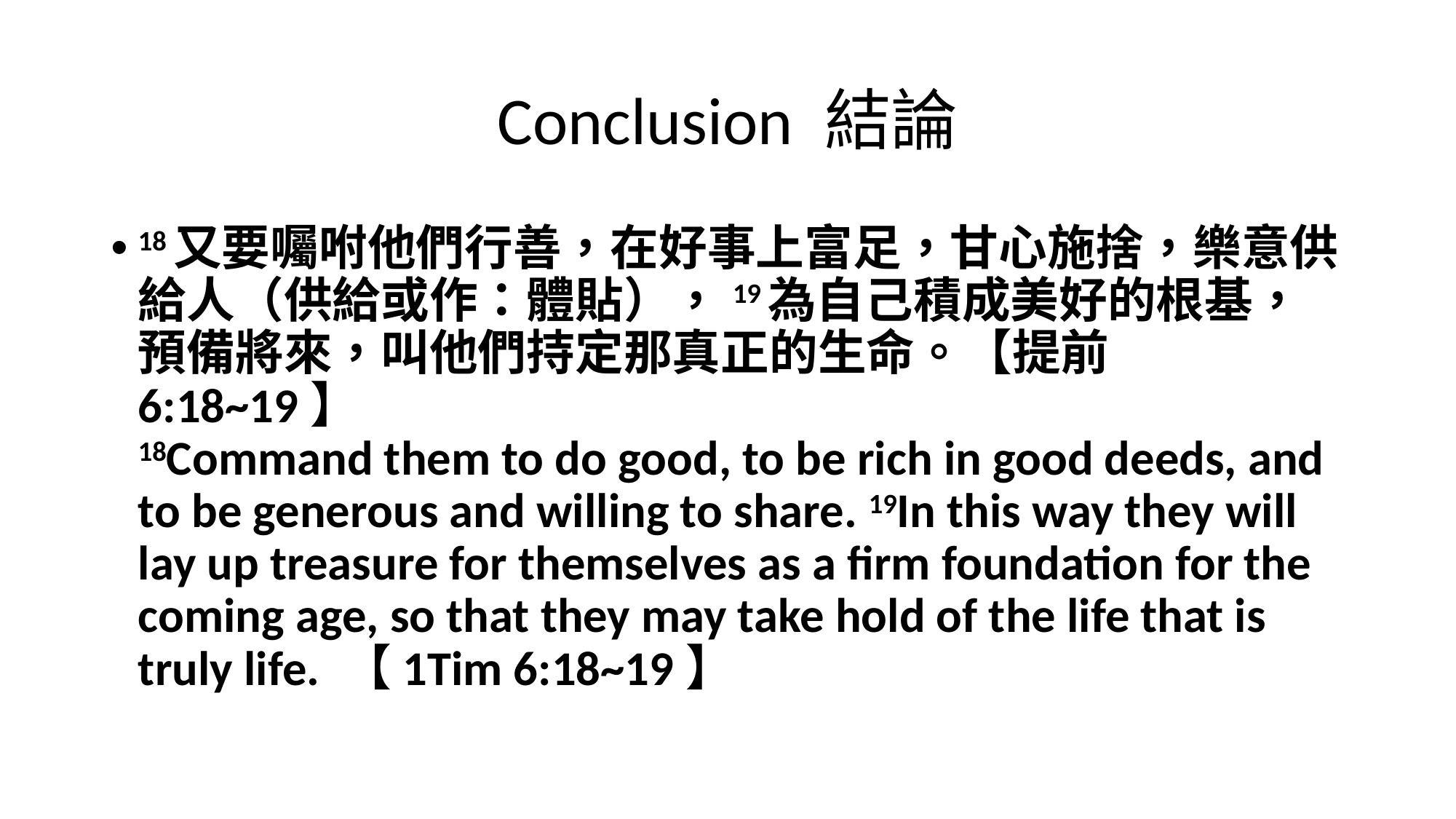

# Conclusion 結論
18又要囑咐他們行善，在好事上富足，甘心施捨，樂意供給人（供給或作：體貼），19為自己積成美好的根基，預備將來，叫他們持定那真正的生命。【提前 6:18~19】
18Command them to do good, to be rich in good deeds, and to be generous and willing to share. 19In this way they will lay up treasure for themselves as a firm foundation for the coming age, so that they may take hold of the life that is truly life. 【1Tim 6:18~19】